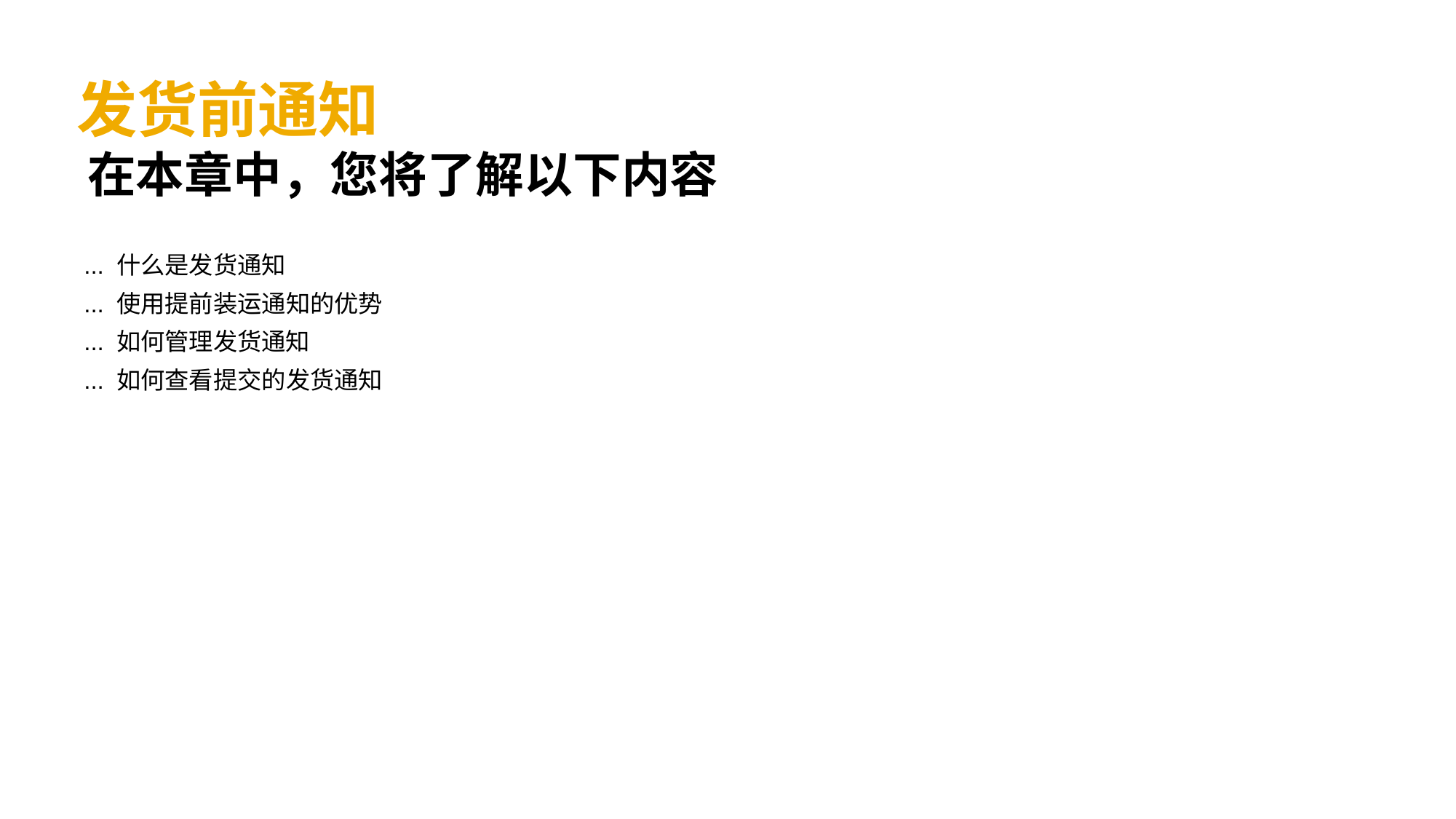

# 发货前通知 在本章中，您将了解以下内容
... 什么是发货通知
... 使用提前装运通知的优势
... 如何管理发货通知
... 如何查看提交的发货通知